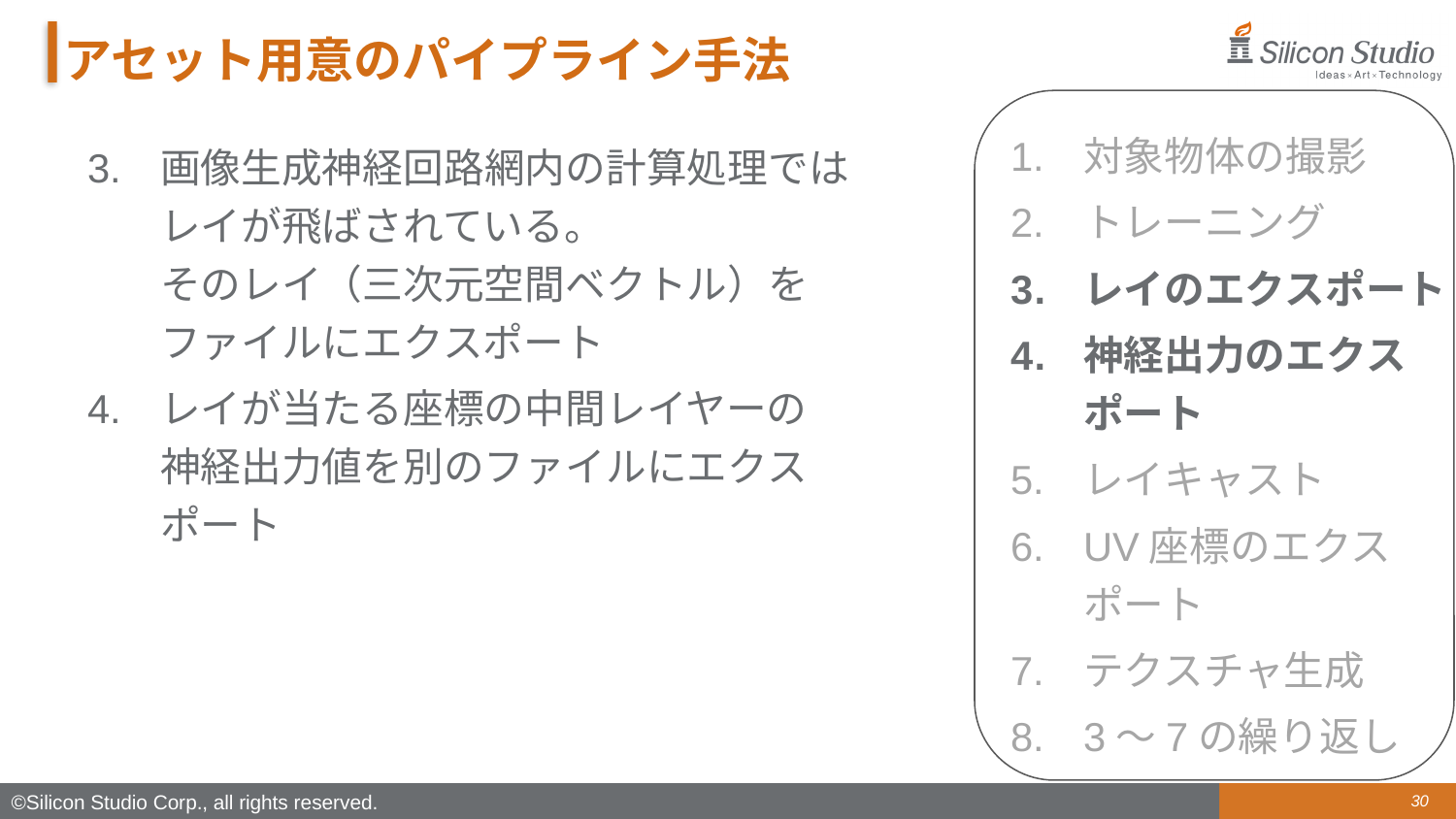

# アセット用意のパイプライン手法

対象物体の撮影
トレーニング
レイのエクスポート
神経出力のエクスポート
レイキャスト
UV座標のエクスポート
テクスチャ生成
3～7の繰り返し

画像生成神経回路網内の計算処理ではレイが飛ばされている。
そのレイ（三次元空間ベクトル）をファイルにエクスポート
レイが当たる座標の中間レイヤーの
神経出力値を別のファイルにエクスポート